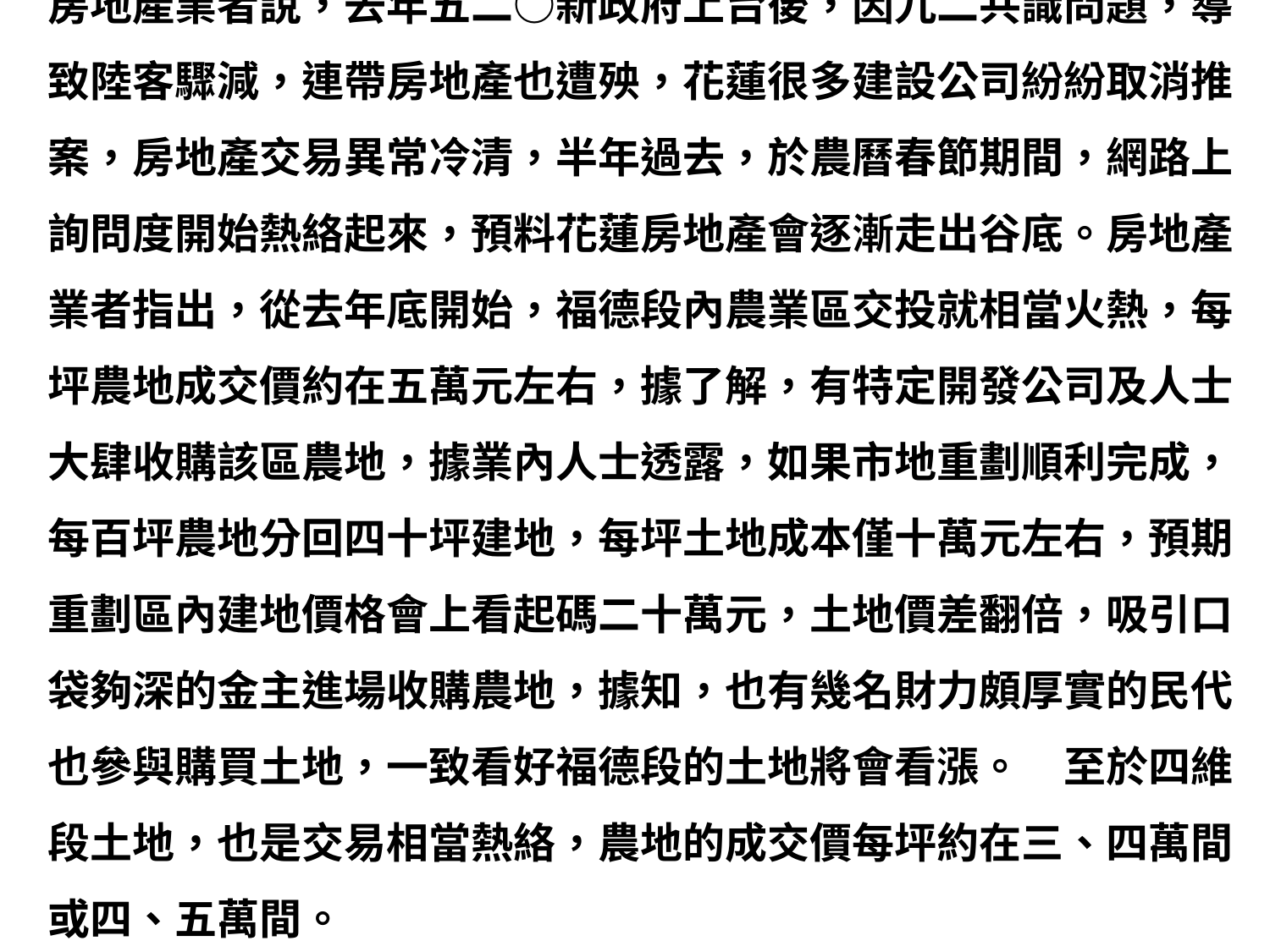

花蓮農地 疑又吹起炒作風
金雞年到來，花蓮地區房地產業逐漸走出低迷滯銷困境？根據花蓮房地產業者表示，從新年期間開始，網路上花蓮房地產諮詢情形開始熱絡起來，尤其市區福德段及四維段的市地重劃政策利多，交投熱絡。不過，也有人認為背後有財團在炒作農地？
為解決蘇花改一○八年逐段通車後的龐大交通車流，政府著手研提應變措施，分別於一九三線福德段太平洋公園前（約三十八公頃）與慈濟四維段（約十公頃）刻正辦理都市計畫變更，規劃建造大型停車塔、停車場，滿足民眾及遊客停車需求；火車站前空地則設置轉運站，紓解市區車流。
房地產業者說，去年五二○新政府上台後，因九二共識問題，導致陸客驟減，連帶房地產也遭殃，花蓮很多建設公司紛紛取消推案，房地產交易異常冷清，半年過去，於農曆春節期間，網路上詢問度開始熱絡起來，預料花蓮房地產會逐漸走出谷底。房地產業者指出，從去年底開始，福德段內農業區交投就相當火熱，每坪農地成交價約在五萬元左右，據了解，有特定開發公司及人士大肆收購該區農地，據業內人士透露，如果市地重劃順利完成，每百坪農地分回四十坪建地，每坪土地成本僅十萬元左右，預期重劃區內建地價格會上看起碼二十萬元，土地價差翻倍，吸引口袋夠深的金主進場收購農地，據知，也有幾名財力頗厚實的民代也參與購買土地，一致看好福德段的土地將會看漲。　至於四維段土地，也是交易相當熱絡，農地的成交價每坪約在三、四萬間或四、五萬間。